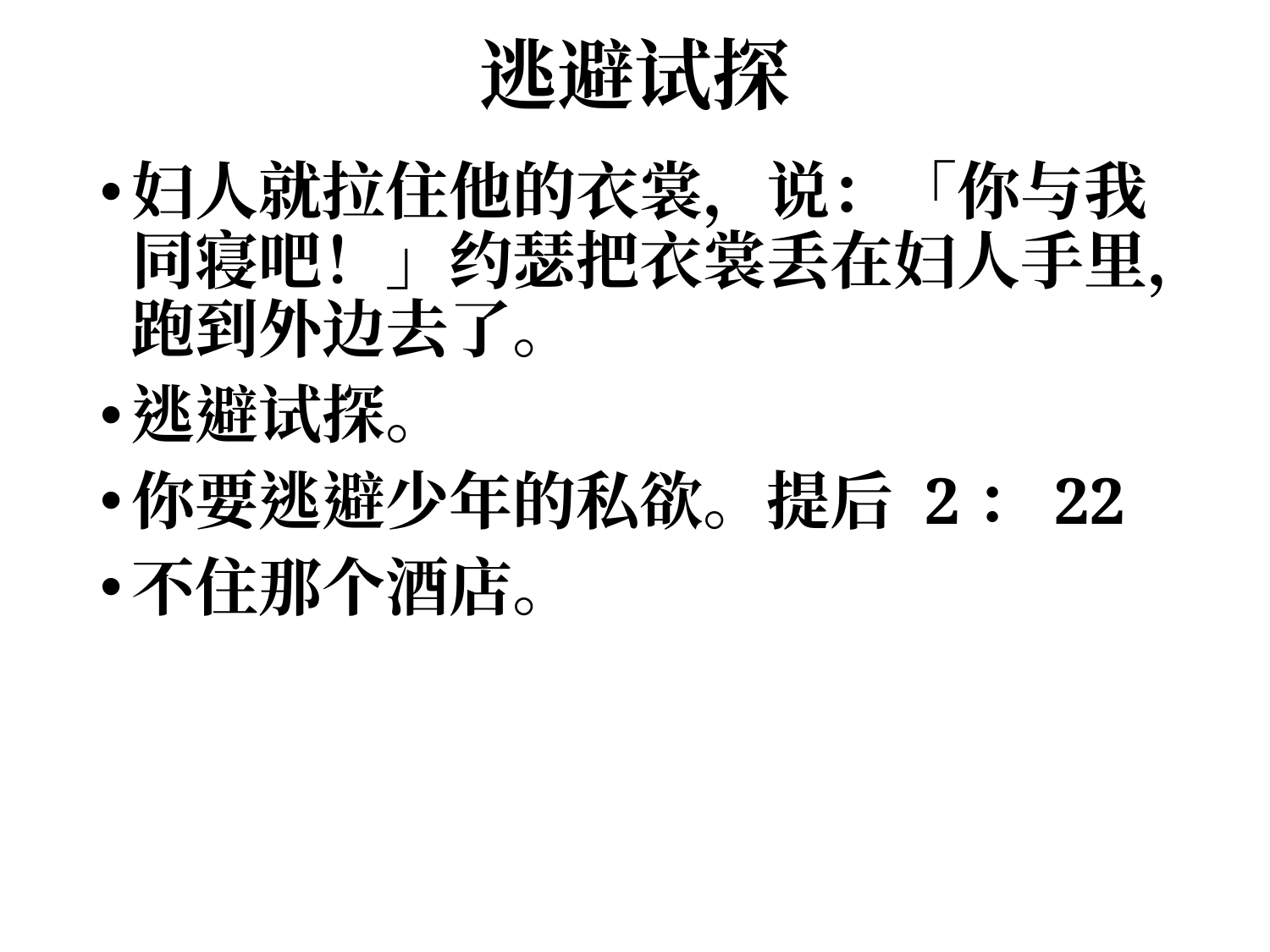

# 逃避试探
妇人就拉住他的衣裳，说：「你与我同寝吧！」约瑟把衣裳丢在妇人手里，跑到外边去了。
逃避试探。
你要逃避少年的私欲。提后 2：22
不住那个酒店。